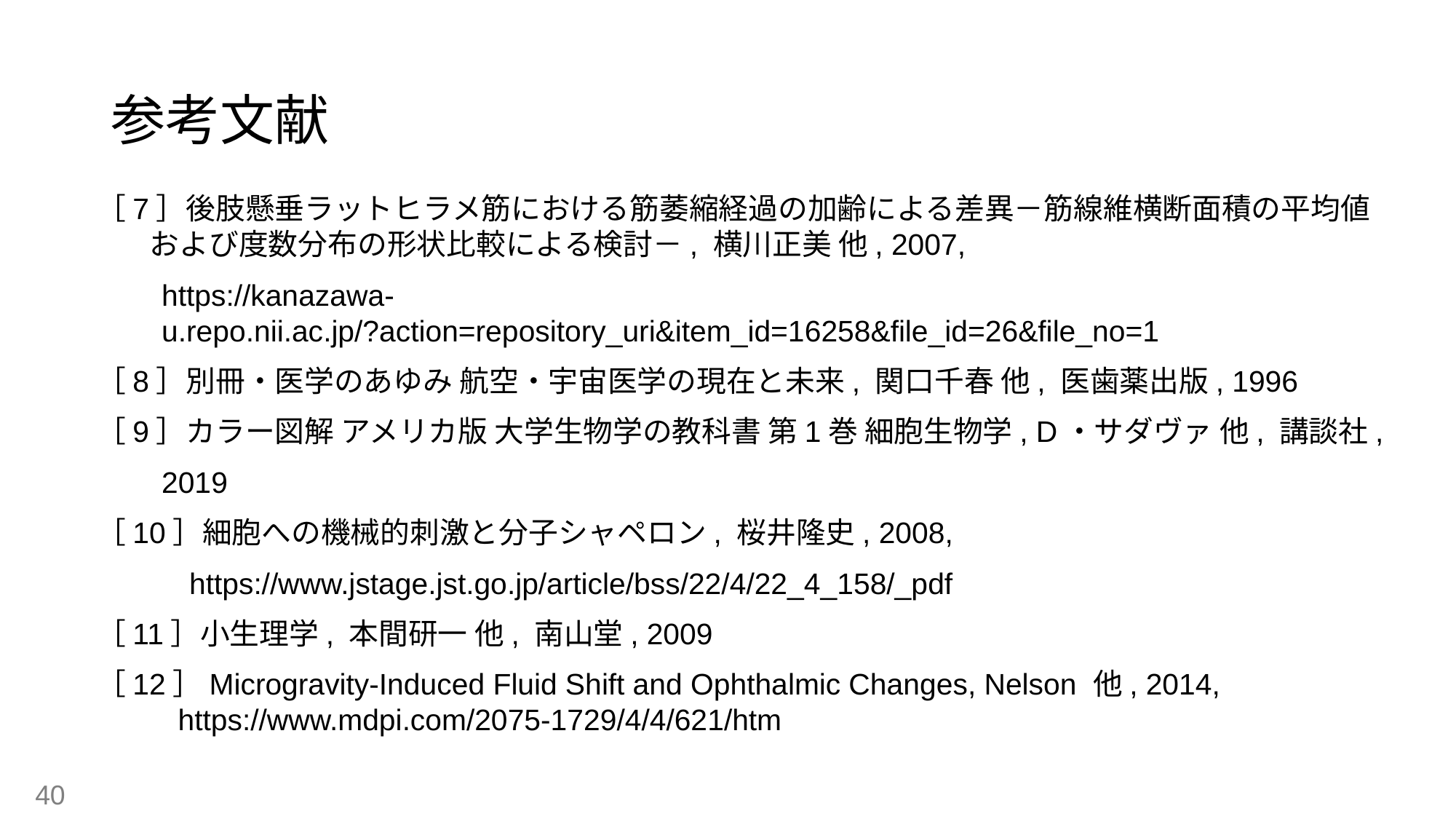

# 参考文献
［7］後肢懸垂ラットヒラメ筋における筋萎縮経過の加齢による差異－筋線維横断面積の平均値
        および度数分布の形状比較による検討－, 横川正美 他, 2007,
        https://kanazawa-
        u.repo.nii.ac.jp/?action=repository_uri&item_id=16258&file_id=26&file_no=1
［8］別冊・医学のあゆみ 航空・宇宙医学の現在と未来, 関口千春 他, 医歯薬出版, 1996
［9］カラー図解 アメリカ版 大学生物学の教科書 第1巻 細胞生物学, D・サダヴァ 他, 講談社,
        2019
［10］細胞への機械的刺激と分子シャペロン, 桜井隆史, 2008,
　　    https://www.jstage.jst.go.jp/article/bss/22/4/22_4_158/_pdf
［11］小生理学, 本間研一 他, 南山堂, 2009
［12］Microgravity-Induced Fluid Shift and Ophthalmic Changes, Nelson 他, 2014,
          https://www.mdpi.com/2075-1729/4/4/621/htm

40